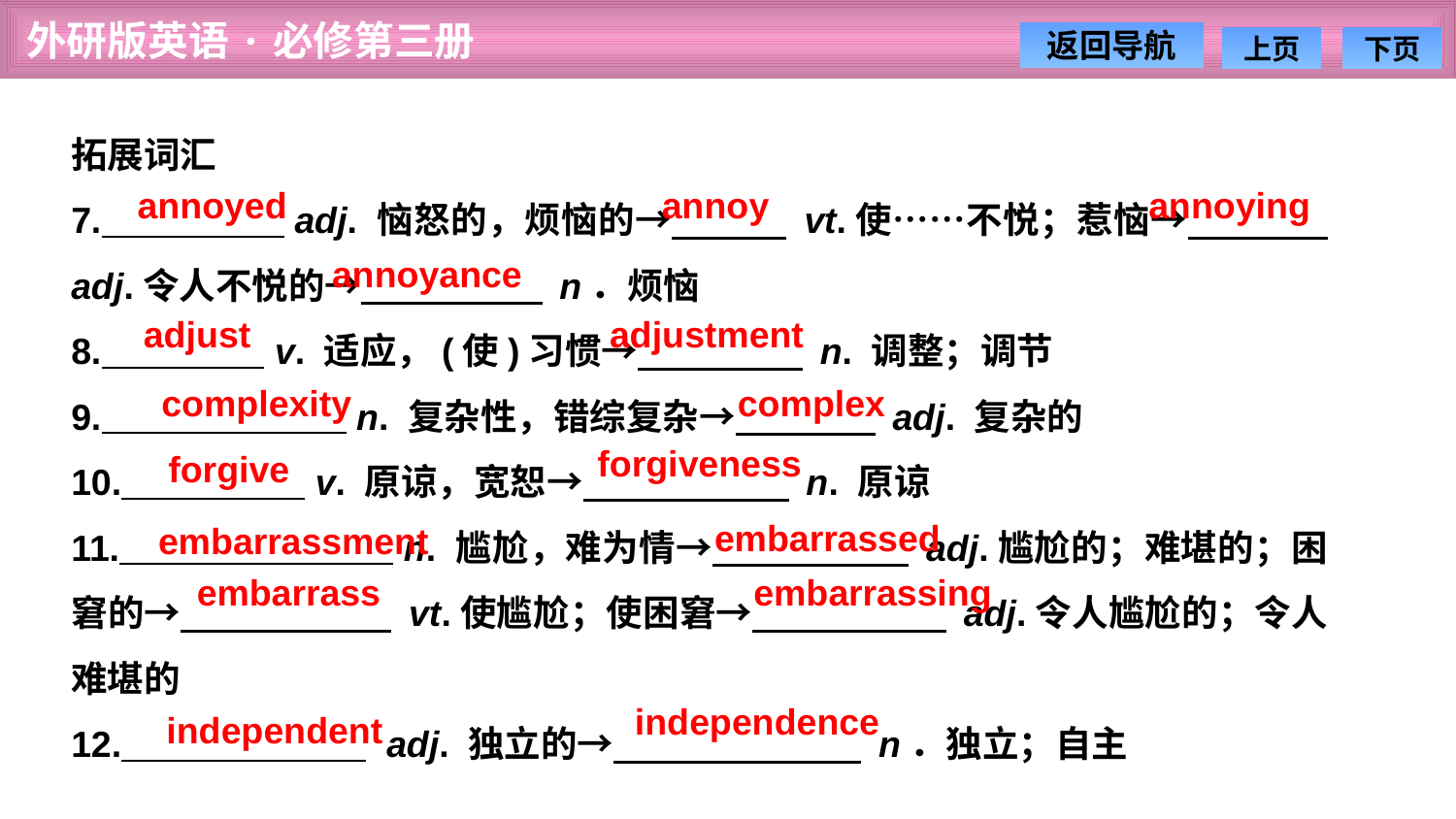

拓展词汇
7.                  adj. 恼怒的，烦恼的→              vt.使……不悦；惹恼→                 adj.令人不悦的→                       n．烦恼
8.                 v. 适应，(使)习惯→                     n. 调整；调节
9.                         n. 复杂性，错综复杂→                  adj. 复杂的
10.                   v. 原谅，宽恕→                          n. 原谅
11.                           n. 尴尬，难为情→                        adj.尴尬的；难堪的；困窘的→                          vt.使尴尬；使困窘→                        adj.令人尴尬的；令人难堪的
12.                          adj. 独立的→                               n．独立；自主
annoyed
annoy
annoying
annoyance
adjust
adjustment
complexity
　complex
forgiveness
forgive
embarrassed
embarrassment
embarrass
embarrassing
independence
independent